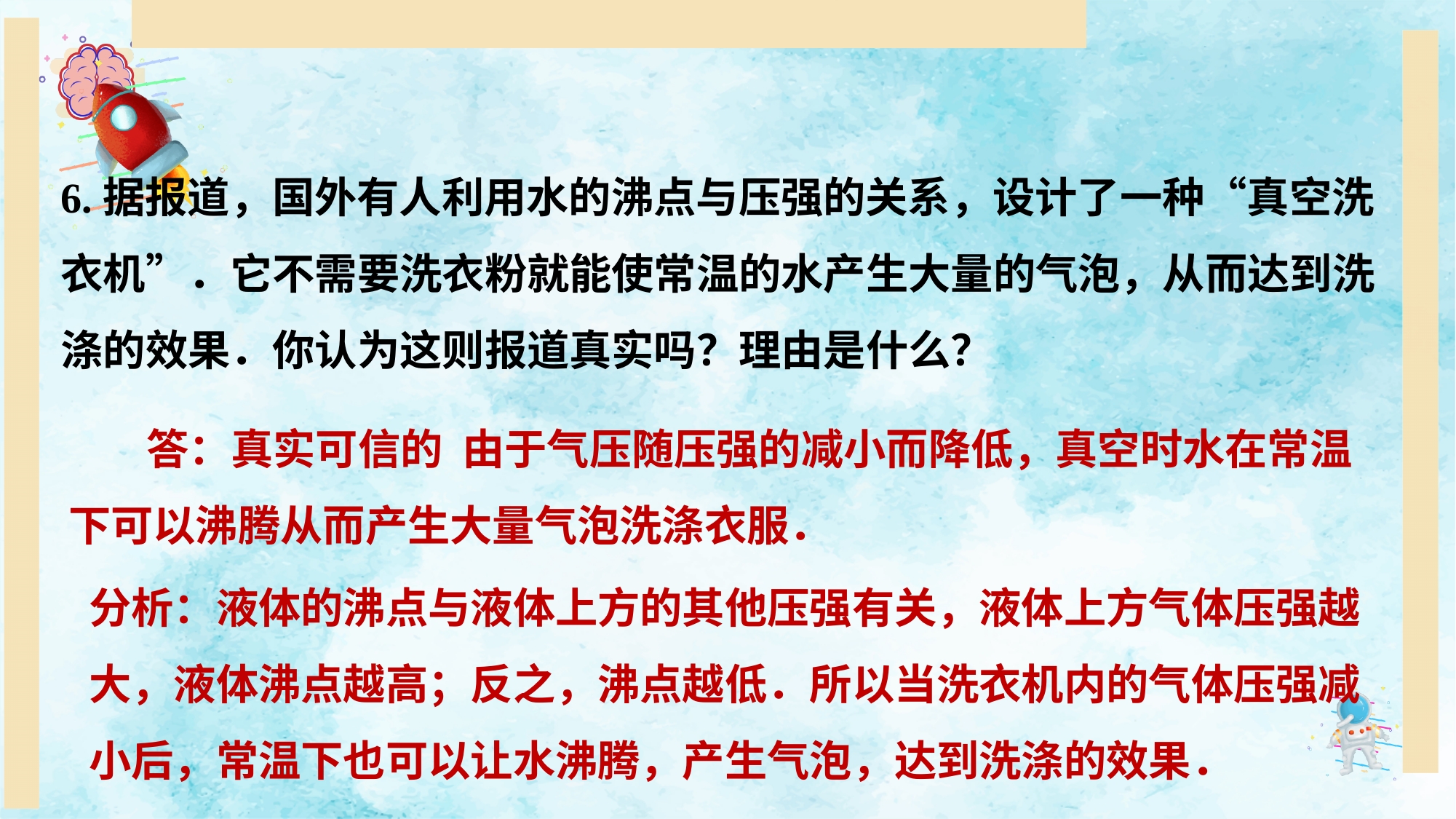

6.据报道，国外有人利用水的沸点与压强的关系，设计了一种“真空洗衣机”．它不需要洗衣粉就能使常温的水产生大量的气泡，从而达到洗涤的效果．你认为这则报道真实吗？理由是什么？
       答：真实可信的  由于气压随压强的减小而降低，真空时水在常温下可以沸腾从而产生大量气泡洗涤衣服．
分析：液体的沸点与液体上方的其他压强有关，液体上方气体压强越大，液体沸点越高；反之，沸点越低．所以当洗衣机内的气体压强减小后，常温下也可以让水沸腾，产生气泡，达到洗涤的效果．